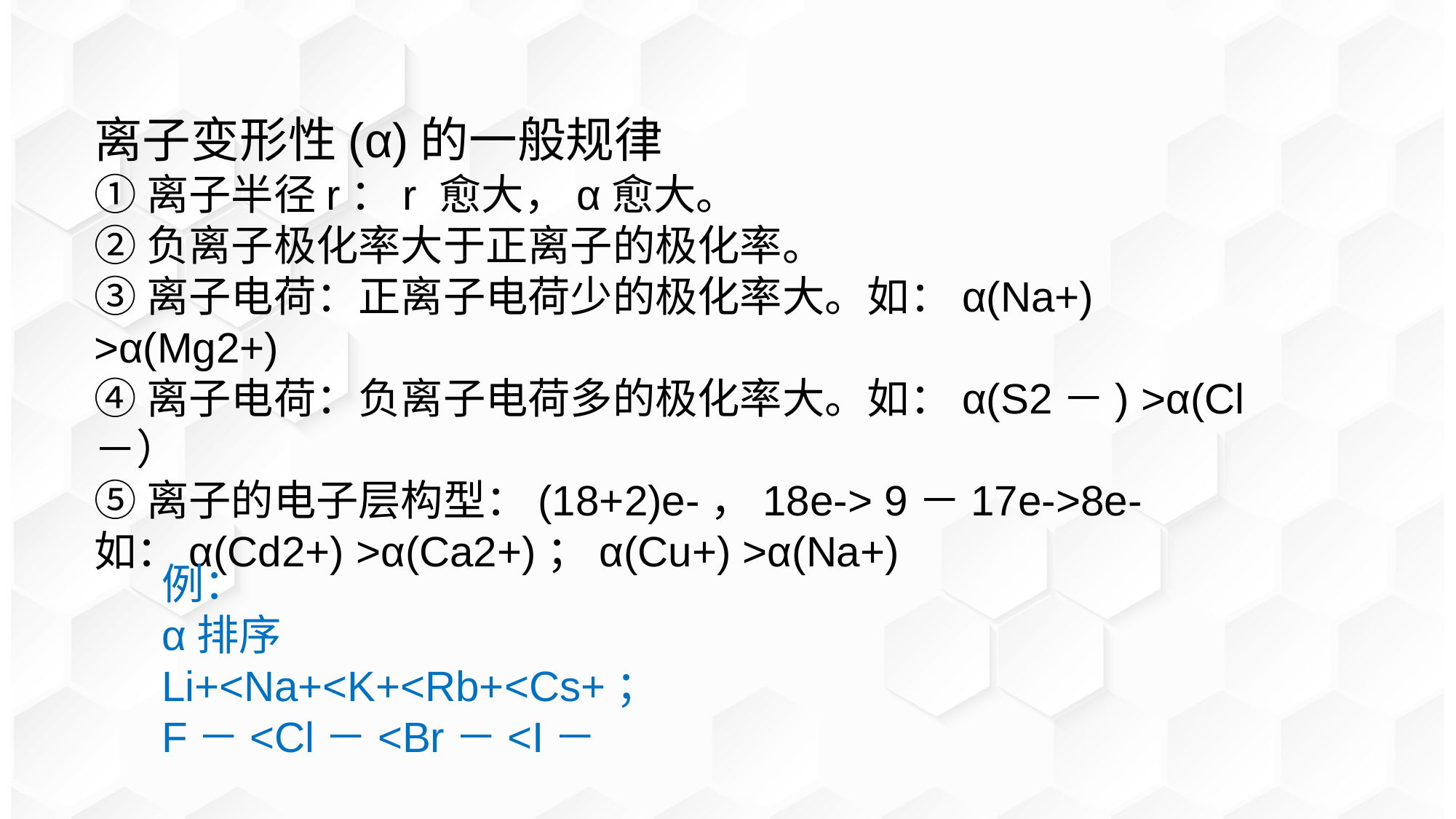

离子变形性(α)的一般规律
①离子半径r：r 愈大，α愈大。
②负离子极化率大于正离子的极化率。
③离子电荷：正离子电荷少的极化率大。如：α(Na+) >α(Mg2+)
④离子电荷：负离子电荷多的极化率大。如：α(S2－) >α(Cl－）
⑤离子的电子层构型：(18+2)e-，18e-> 9－17e->8e-
如：α(Cd2+) >α(Ca2+)；α(Cu+) >α(Na+)

例：
α排序
Li+<Na+<K+<Rb+<Cs+；
F－<Cl－<Br－<I－